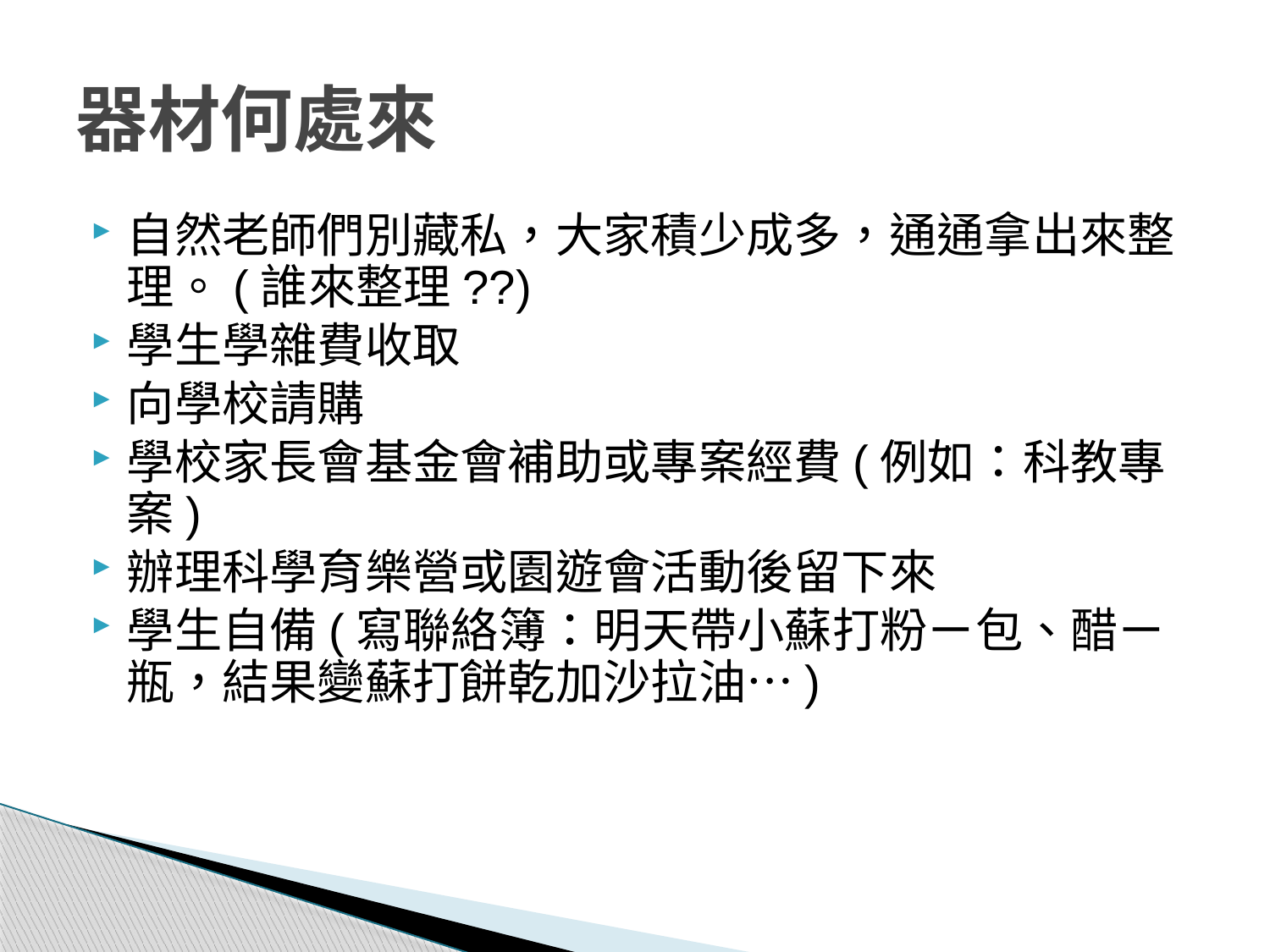

# 器材何處來
自然老師們別藏私，大家積少成多，通通拿出來整理。(誰來整理??)
學生學雜費收取
向學校請購
學校家長會基金會補助或專案經費(例如：科教專案)
辦理科學育樂營或園遊會活動後留下來
學生自備(寫聯絡簿：明天帶小蘇打粉ㄧ包、醋ㄧ瓶，結果變蘇打餅乾加沙拉油…)